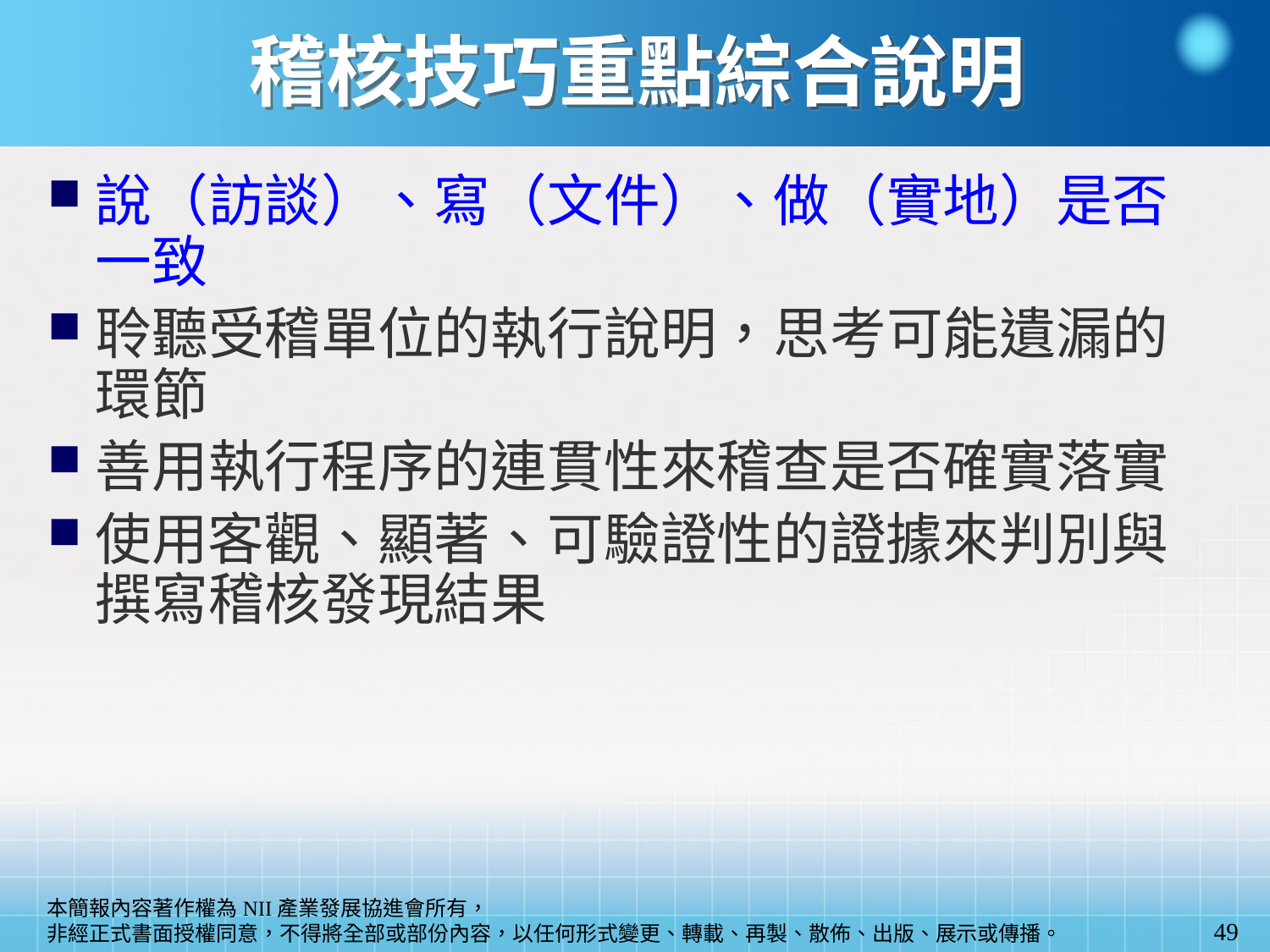

稽核技巧重點綜合說明
說（訪談）、寫（文件）、做（實地）是否一致
聆聽受稽單位的執行說明，思考可能遺漏的環節
善用執行程序的連貫性來稽查是否確實落實
使用客觀、顯著、可驗證性的證據來判別與撰寫稽核發現結果

49